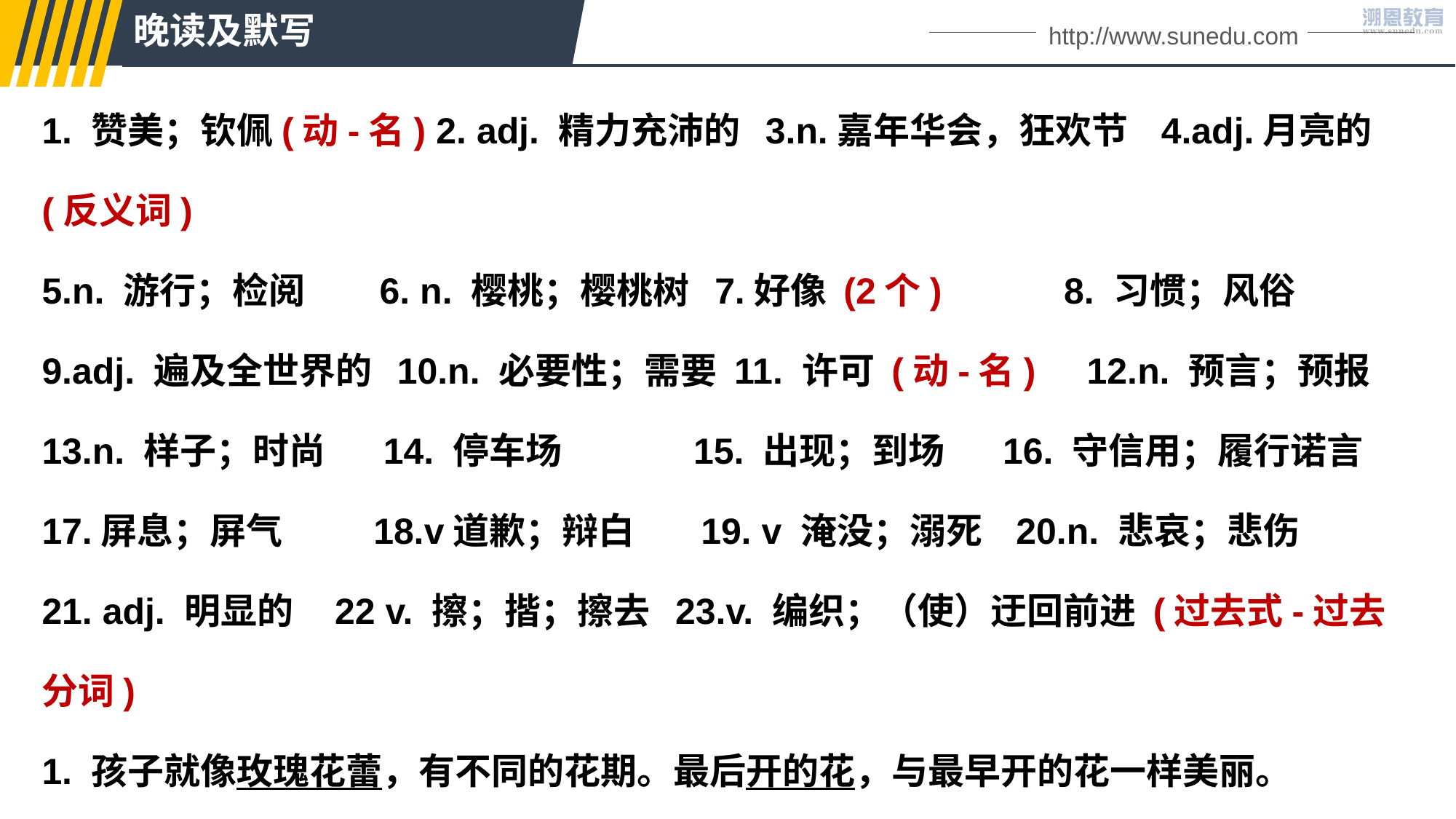

晚读及默写
http://www.sunedu.com
1. 赞美；钦佩(动-名) 2. adj. 精力充沛的  3.n.嘉年华会，狂欢节   4.adj.月亮的(反义词)
5.n. 游行；检阅        6. n. 樱桃；樱桃树  7.好像 (2个)            8. 习惯；风俗
9.adj. 遍及全世界的  10.n. 必要性；需要 11. 许可 (动-名)     12.n. 预言；预报
13.n. 样子；时尚      14. 停车场               15. 出现；到场      16. 守信用；履行诺言
17.屏息；屏气          18.v道歉；辩白       19. v 淹没；溺死   20.n. 悲哀；悲伤
21. adj. 明显的    22 v. 擦；揩；擦去  23.v. 编织；（使）迂回前进 (过去式-过去分词)
1. 孩子就像玫瑰花蕾，有不同的花期。最后开的花，与最早开的花一样美丽。
2. 在夏天，与朋友们一起是多么开心啊！（fun)